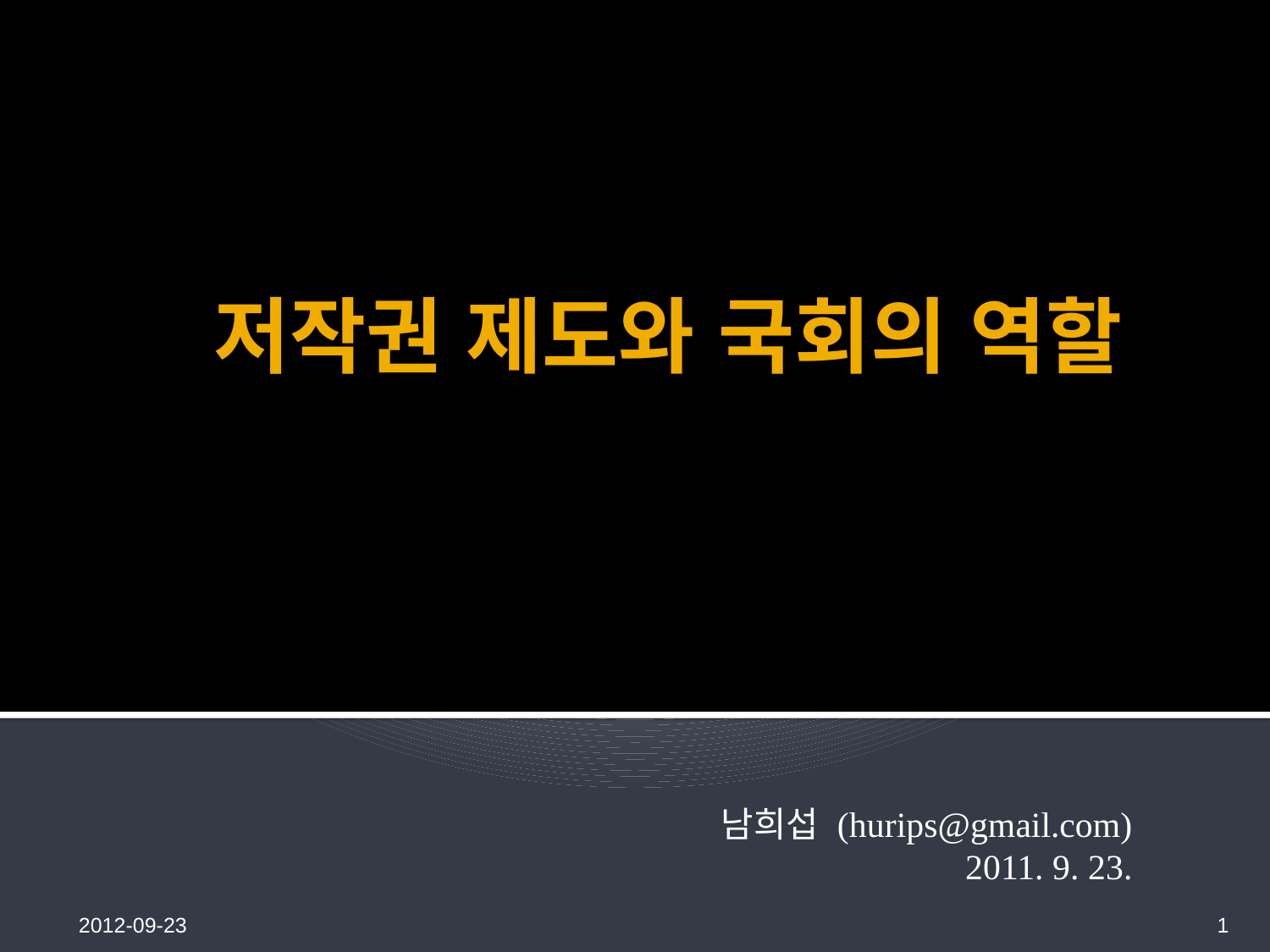

# 저작권 제도와 국회의 역할
남희섭 (hurips@gmail.com)
2011. 9. 23.
2012-09-23
1